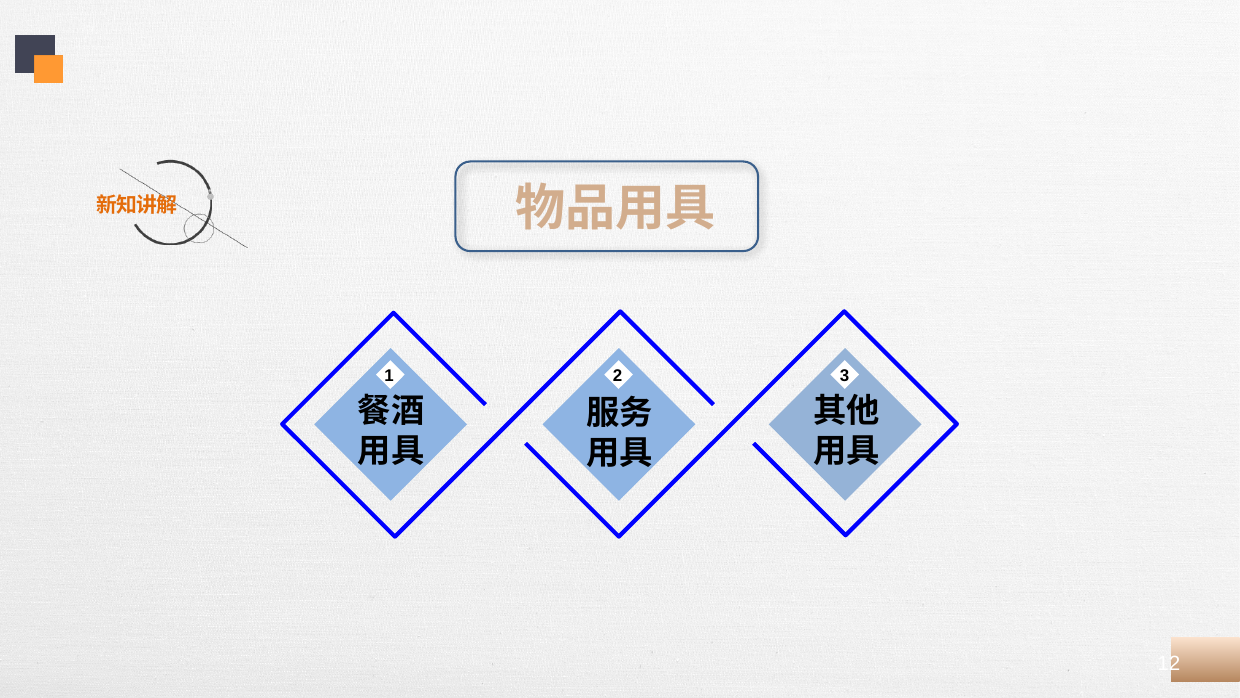

物品用具

1
2
3

餐酒用具
服务用具
其他用具